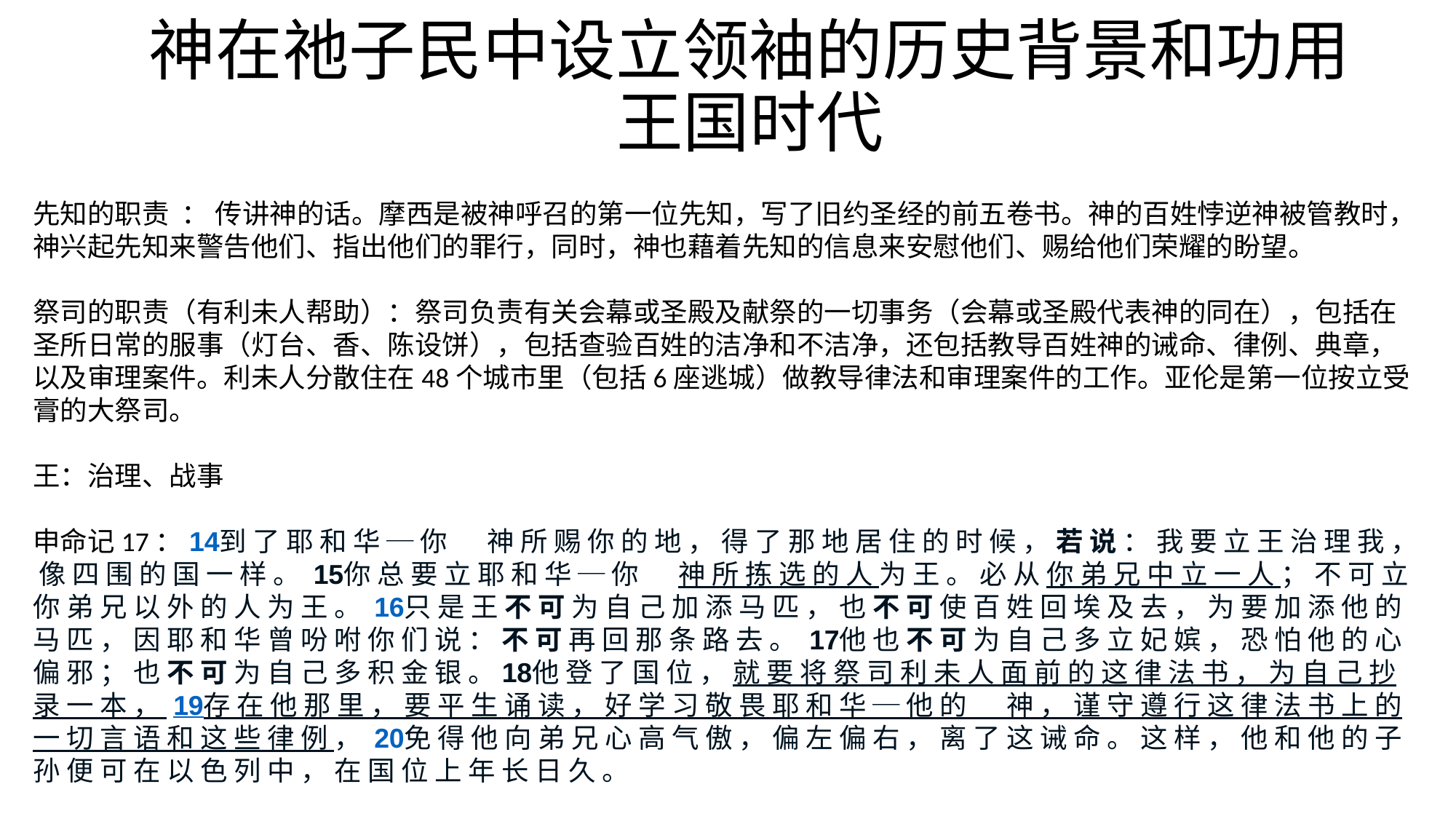

# 神在祂子民中设立领袖的历史背景和功用 王国时代
先知的职责  ： 传讲神的话。摩西是被神呼召的第一位先知，写了旧约圣经的前五卷书。神的百姓悖逆神被管教时，神兴起先知来警告他们、指出他们的罪行，同时，神也藉着先知的信息来安慰他们、赐给他们荣耀的盼望。

祭司的职责（有利未人帮助）：祭司负责有关会幕或圣殿及献祭的一切事务（会幕或圣殿代表神的同在），包括在圣所日常的服事（灯台、香、陈设饼），包括查验百姓的洁净和不洁净，还包括教导百姓神的诫命、律例、典章，以及审理案件。利未人分散住在48个城市里（包括6座逃城）做教导律法和审理案件的工作。亚伦是第一位按立受膏的大祭司。

王：治理、战事

申命记17：14到 了 耶 和 华 ─ 你 　 神 所 赐 你 的 地 ， 得 了 那 地 居 住 的 时 候 ， 若 说 ： 我 要 立 王 治 理 我 ， 像 四 围 的 国 一 样 。 15你 总 要 立 耶 和 华 ─ 你 　 神 所 拣 选 的 人 为 王 。 必 从 你 弟 兄 中 立 一 人 ； 不 可 立 你 弟 兄 以 外 的 人 为 王 。 16只 是 王 不 可 为 自 己 加 添 马 匹 ， 也 不 可 使 百 姓 回 埃 及 去 ， 为 要 加 添 他 的 马 匹 ， 因 耶 和 华 曾 吩 咐 你 们 说 ： 不 可 再 回 那 条 路 去 。 17他 也 不 可 为 自 己 多 立 妃 嫔 ， 恐 怕 他 的 心 偏 邪 ； 也 不 可 为 自 己 多 积 金 银 。18他 登 了 国 位 ， 就 要 将 祭 司 利 未 人 面 前 的 这 律 法 书 ， 为 自 己 抄 录 一 本 ， 19存 在 他 那 里 ， 要 平 生 诵 读 ， 好 学 习 敬 畏 耶 和 华 ─ 他 的 　 神 ， 谨 守 遵 行 这 律 法 书 上 的 一 切 言 语 和 这 些 律 例 ， 20免 得 他 向 弟 兄 心 高 气 傲 ， 偏 左 偏 右 ， 离 了 这 诫 命 。 这 样 ， 他 和 他 的 子 孙 便 可 在 以 色 列 中 ， 在 国 位 上 年 长 日 久 。